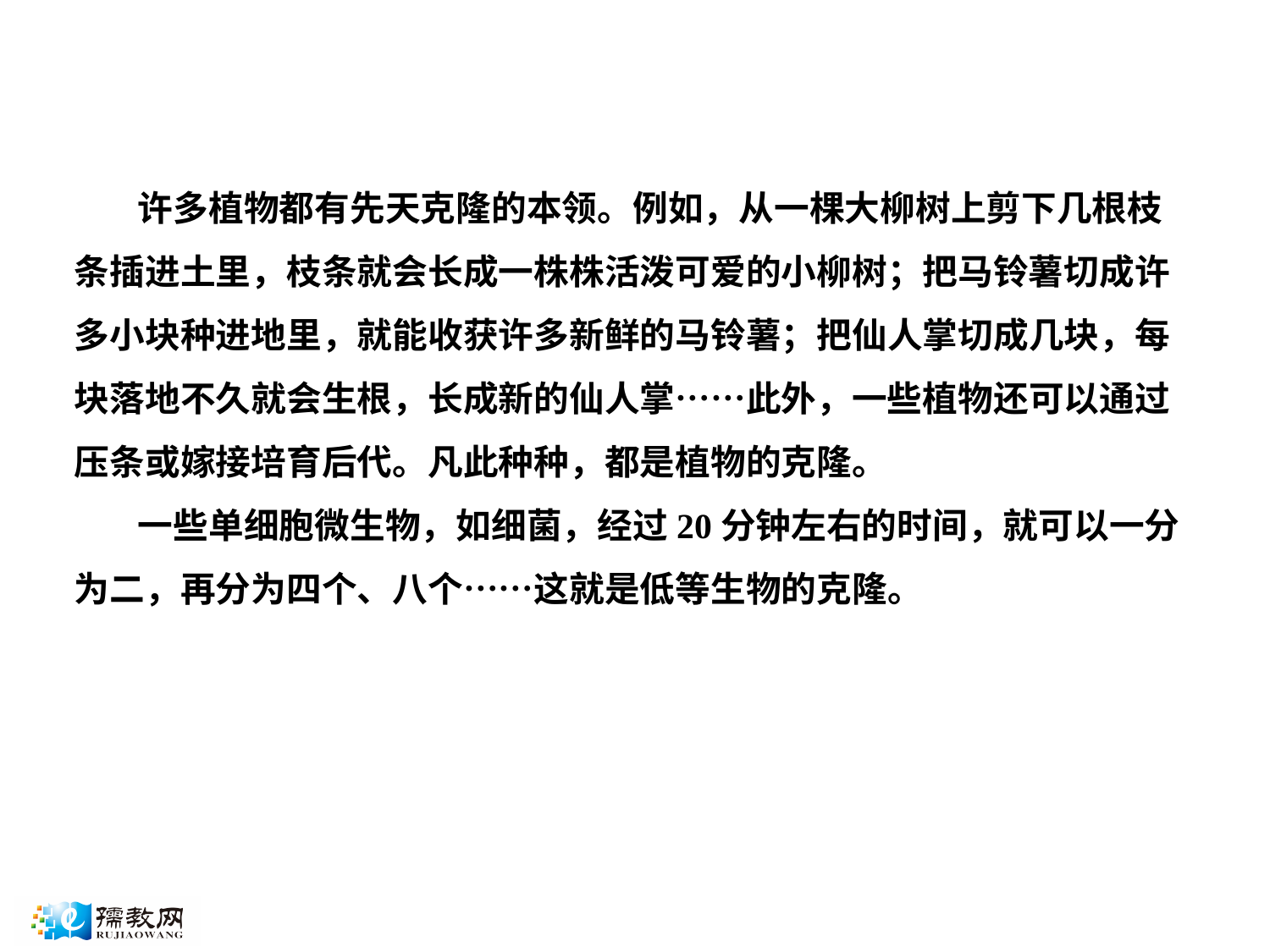

许多植物都有先天克隆的本领。例如，从一棵大柳树上剪下几根枝条插进土里，枝条就会长成一株株活泼可爱的小柳树；把马铃薯切成许多小块种进地里，就能收获许多新鲜的马铃薯；把仙人掌切成几块，每块落地不久就会生根，长成新的仙人掌……此外，一些植物还可以通过压条或嫁接培育后代。凡此种种，都是植物的克隆。
一些单细胞微生物，如细菌，经过20分钟左右的时间，就可以一分为二，再分为四个、八个……这就是低等生物的克隆。